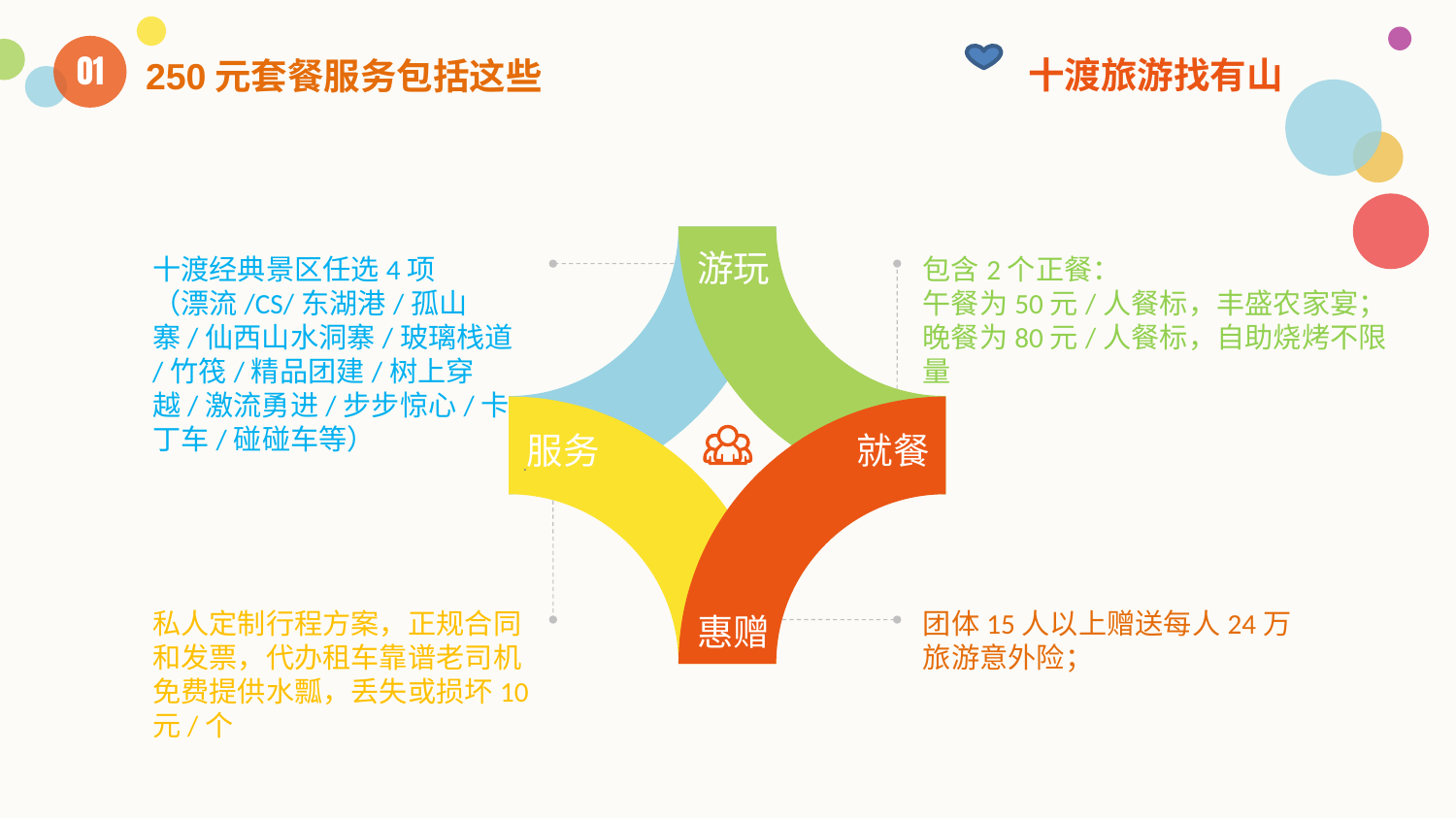

十渡旅游找有山
01
250元套餐服务包括这些

游玩
十渡经典景区任选4项
（漂流/CS/东湖港/孤山寨/仙西山水洞寨/玻璃栈道/竹筏/精品团建/树上穿越/激流勇进/步步惊心/卡丁车/碰碰车等）
.
包含2个正餐：
午餐为50元/人餐标，丰盛农家宴；
晚餐为80元/人餐标，自助烧烤不限量

服务
就餐

惠赠
团体15人以上赠送每人24万旅游意外险；
私人定制行程方案，正规合同和发票，代办租车靠谱老司机
免费提供水瓢，丢失或损坏10元/个